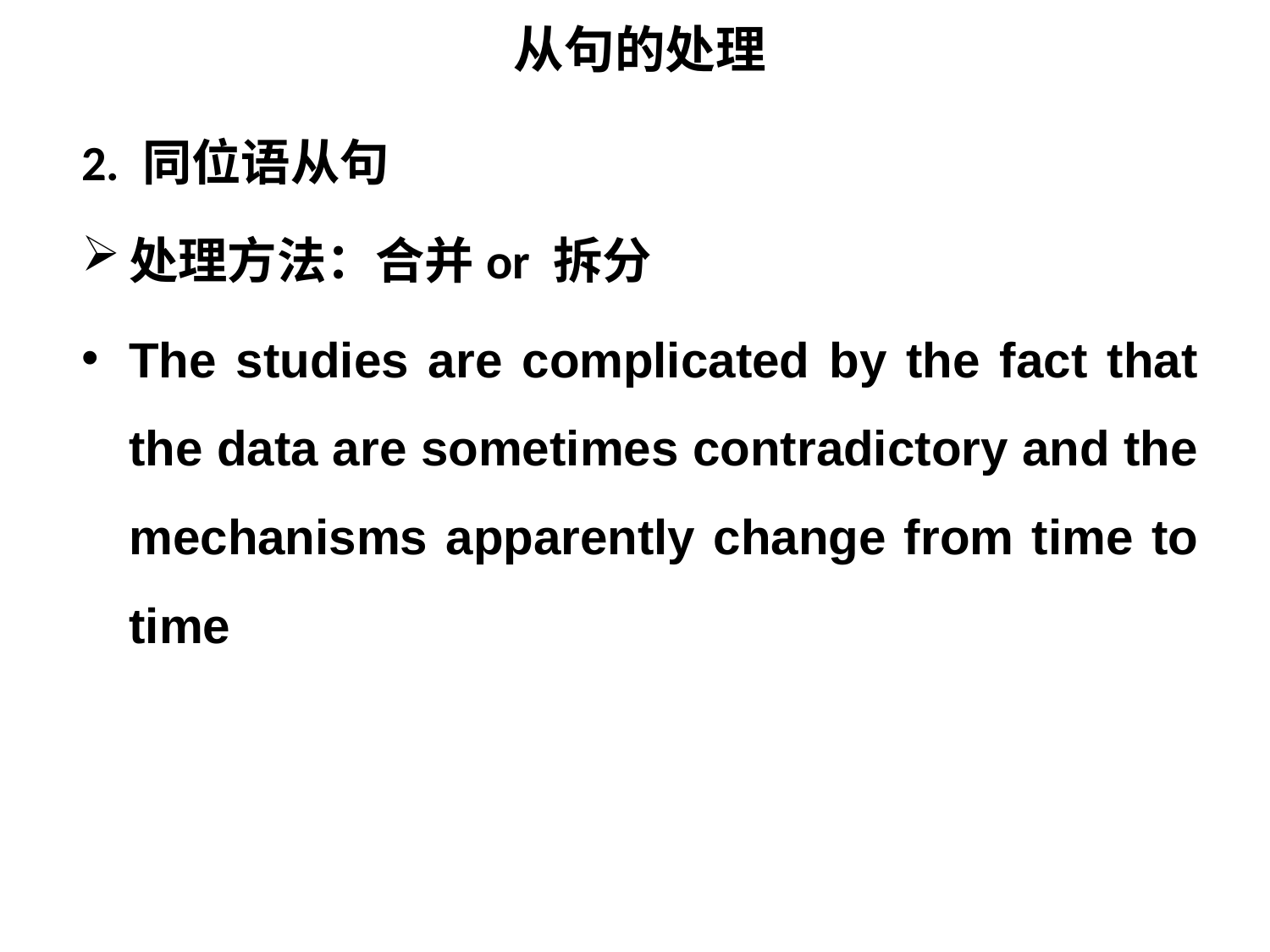

从句的处理
2. 同位语从句
处理方法：合并or 拆分
The studies are complicated by the fact that the data are sometimes contradictory and the mechanisms apparently change from time to time